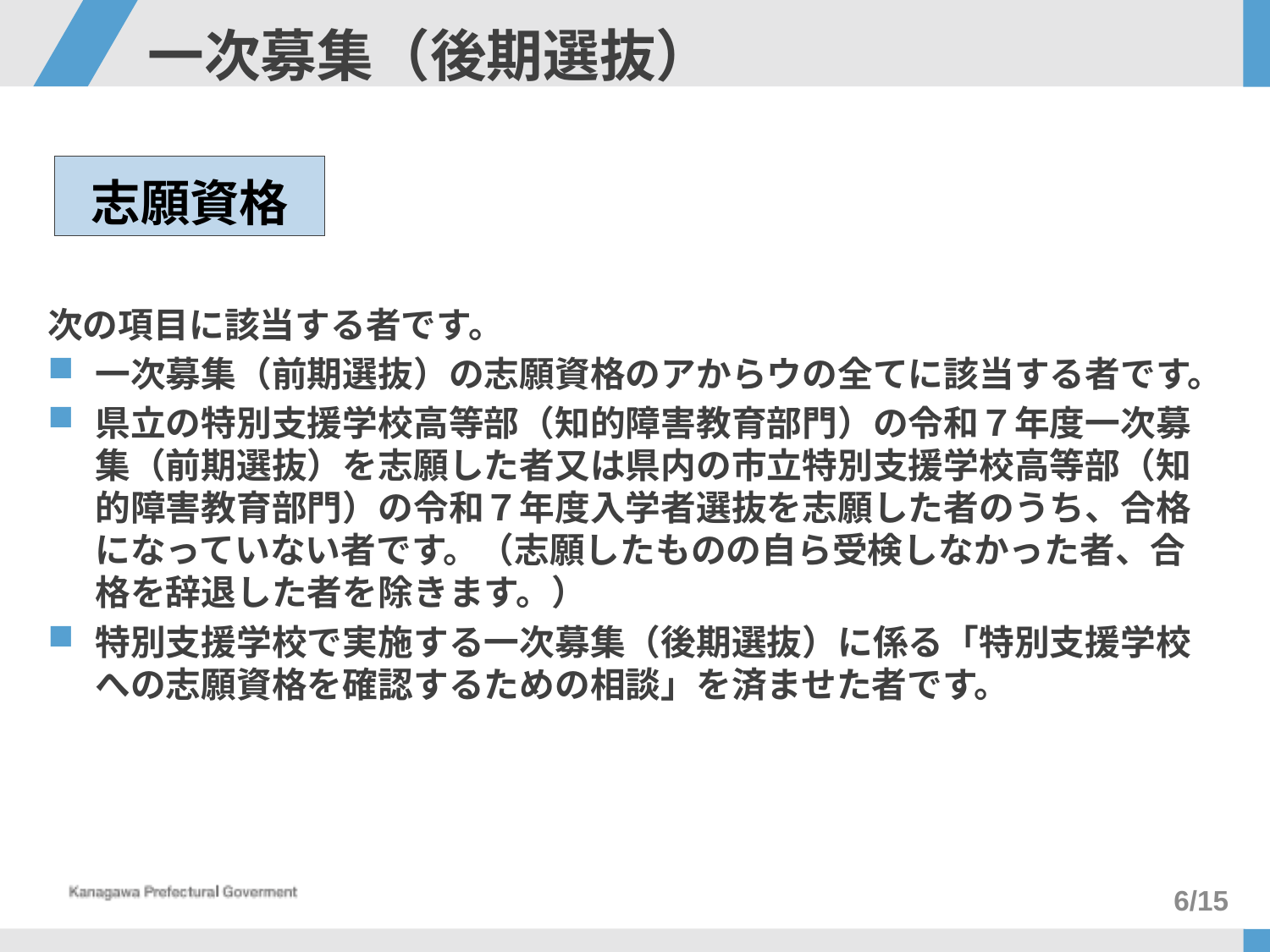

# 一次募集（後期選抜）
志願資格
次の項目に該当する者です。
一次募集（前期選抜）の志願資格のアからウの全てに該当する者です。
県立の特別支援学校高等部（知的障害教育部門）の令和７年度一次募集（前期選抜）を志願した者又は県内の市立特別支援学校高等部（知的障害教育部門）の令和７年度入学者選抜を志願した者のうち、合格になっていない者です。（志願したものの自ら受検しなかった者、合格を辞退した者を除きます。）
特別支援学校で実施する一次募集（後期選抜）に係る「特別支援学校への志願資格を確認するための相談」を済ませた者です。
6/15